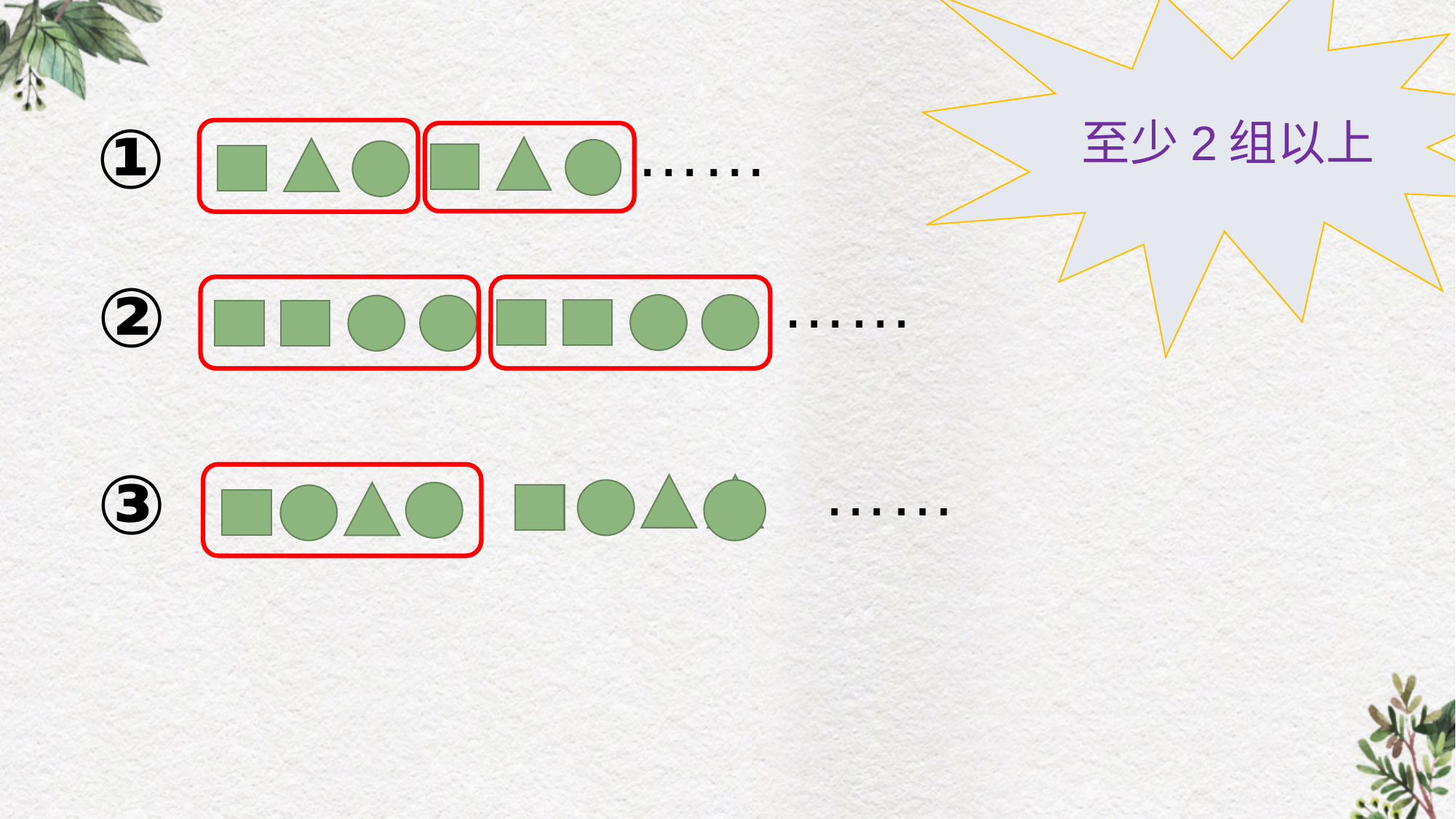

至少2组以上
①
……

……
②

……
③